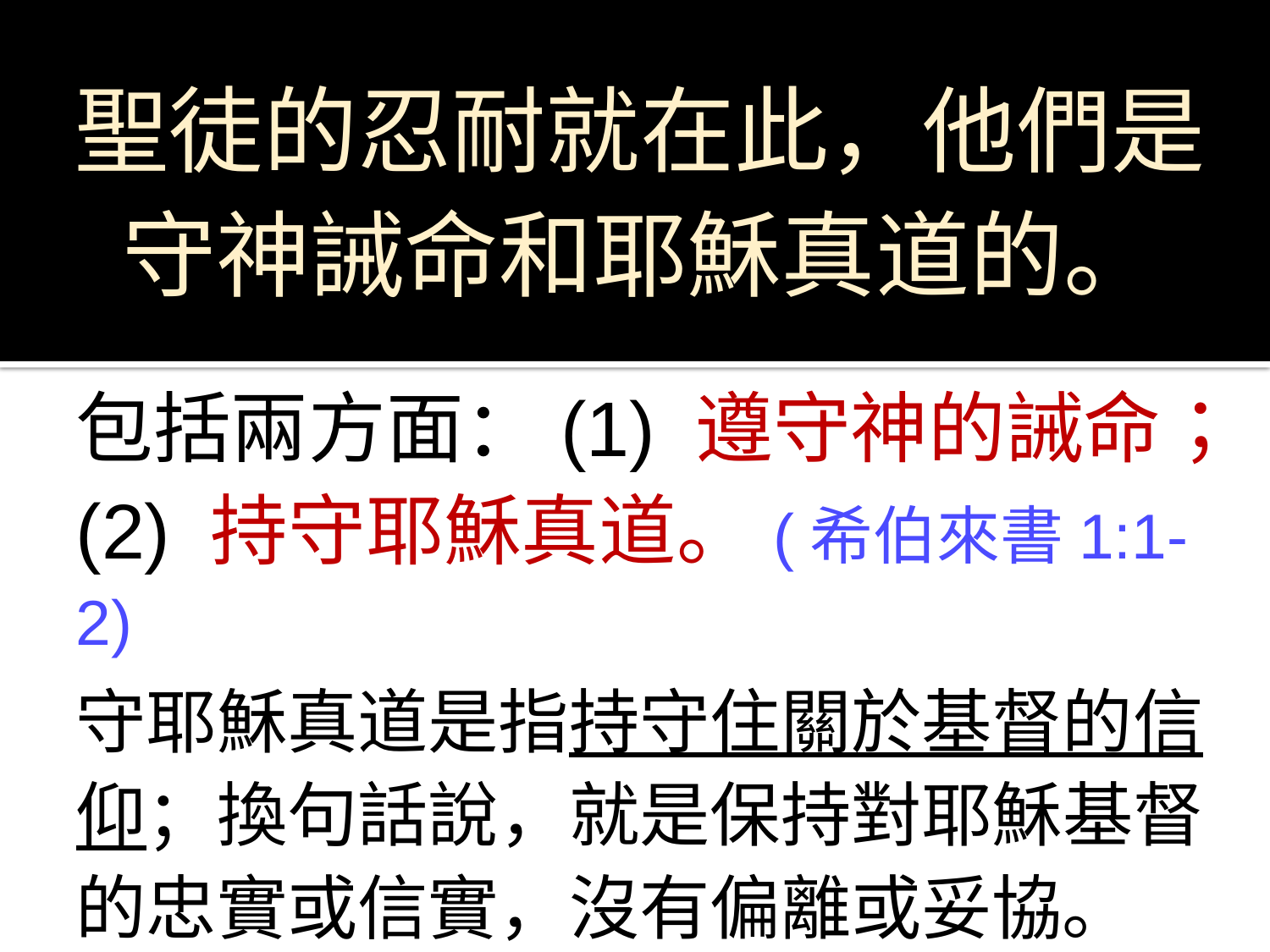

# 聖徒的忍耐就在此，他們是守神誡命和耶穌真道的。
包括兩方面：(1) 遵守神的誡命；(2) 持守耶穌真道。(希伯來書1:1-2)
守耶穌真道是指持守住關於基督的信仰；換句話說，就是保持對耶穌基督的忠實或信實，沒有偏離或妥協。